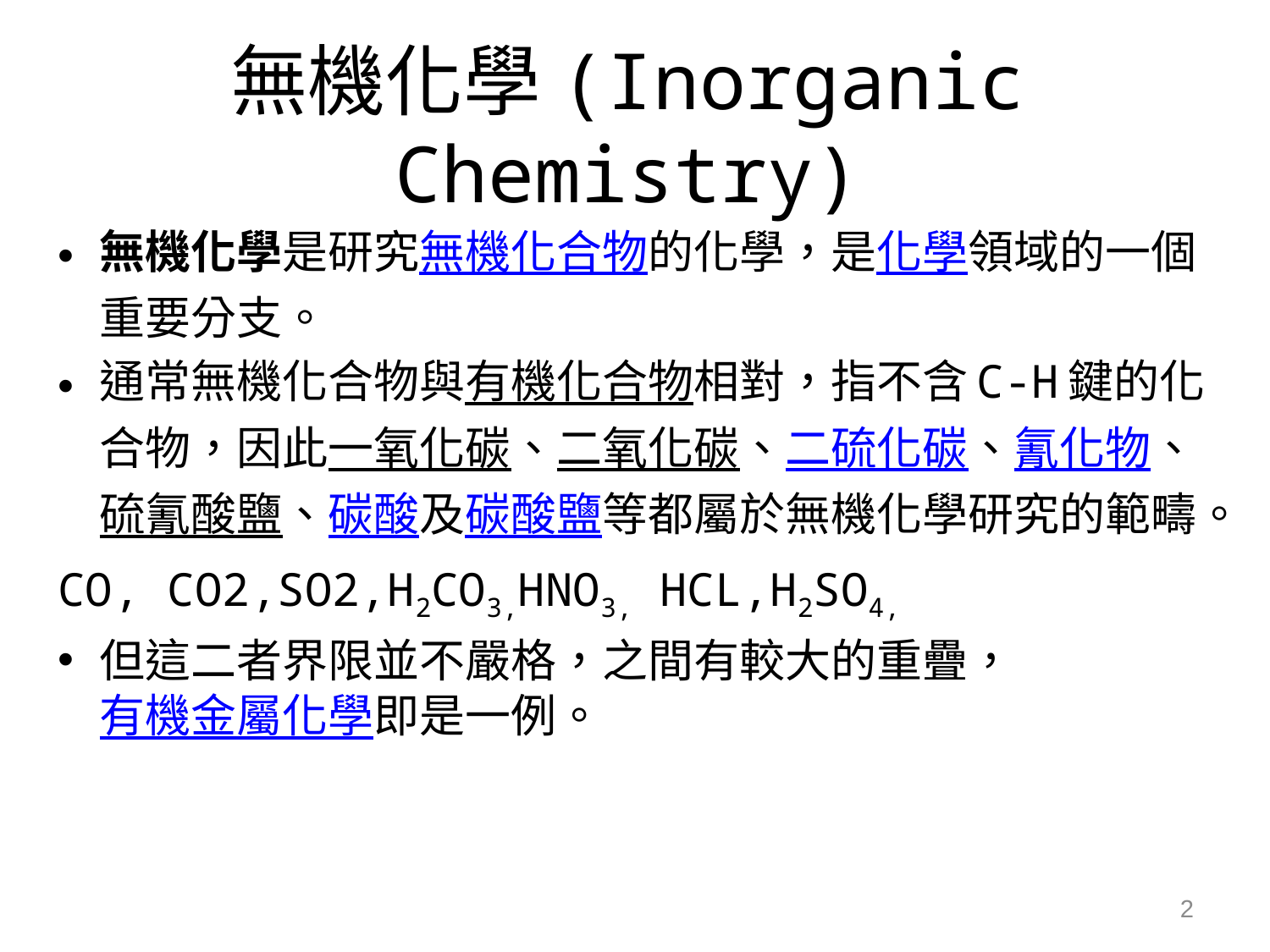

# 無機化學(Inorganic Chemistry)
無機化學是研究無機化合物的化學，是化學領域的一個重要分支。
通常無機化合物與有機化合物相對，指不含C-H鍵的化合物，因此一氧化碳、二氧化碳、二硫化碳、氰化物、硫氰酸鹽、碳酸及碳酸鹽等都屬於無機化學研究的範疇。
CO, CO2,SO2,H2CO3,HNO3, HCL,H2SO4,
但這二者界限並不嚴格，之間有較大的重疊，有機金屬化學即是一例。
2